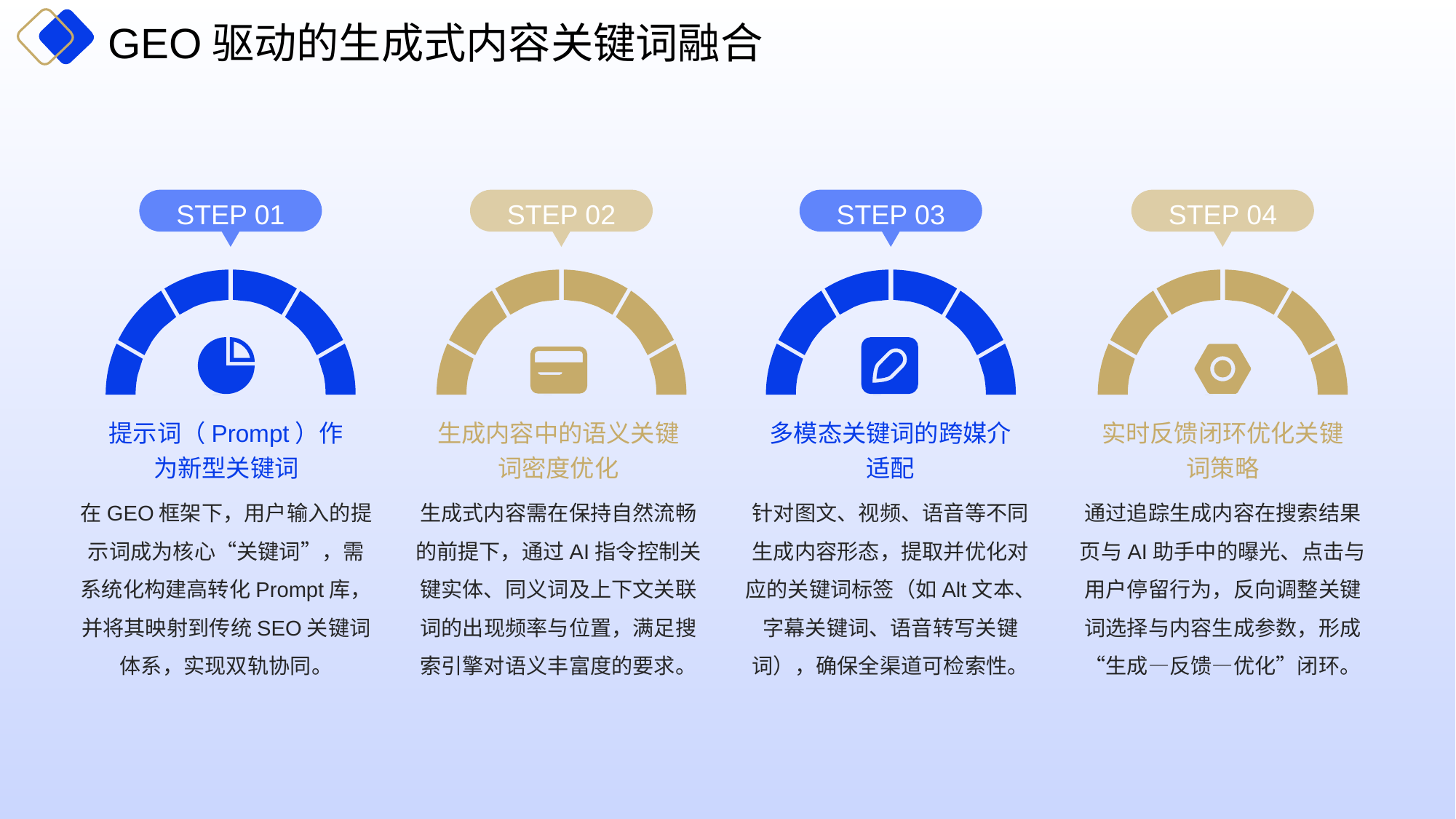

GEO驱动的生成式内容关键词融合

STEP 01
STEP 02
STEP 03
STEP 04

提示词（Prompt）作为新型关键词
生成内容中的语义关键词密度优化
多模态关键词的跨媒介适配
实时反馈闭环优化关键词策略
在GEO框架下，用户输入的提示词成为核心“关键词”，需系统化构建高转化Prompt库，并将其映射到传统SEO关键词体系，实现双轨协同。
生成式内容需在保持自然流畅的前提下，通过AI指令控制关键实体、同义词及上下文关联词的出现频率与位置，满足搜索引擎对语义丰富度的要求。
针对图文、视频、语音等不同生成内容形态，提取并优化对应的关键词标签（如Alt文本、字幕关键词、语音转写关键词），确保全渠道可检索性。
通过追踪生成内容在搜索结果页与AI助手中的曝光、点击与用户停留行为，反向调整关键词选择与内容生成参数，形成“生成—反馈—优化”闭环。